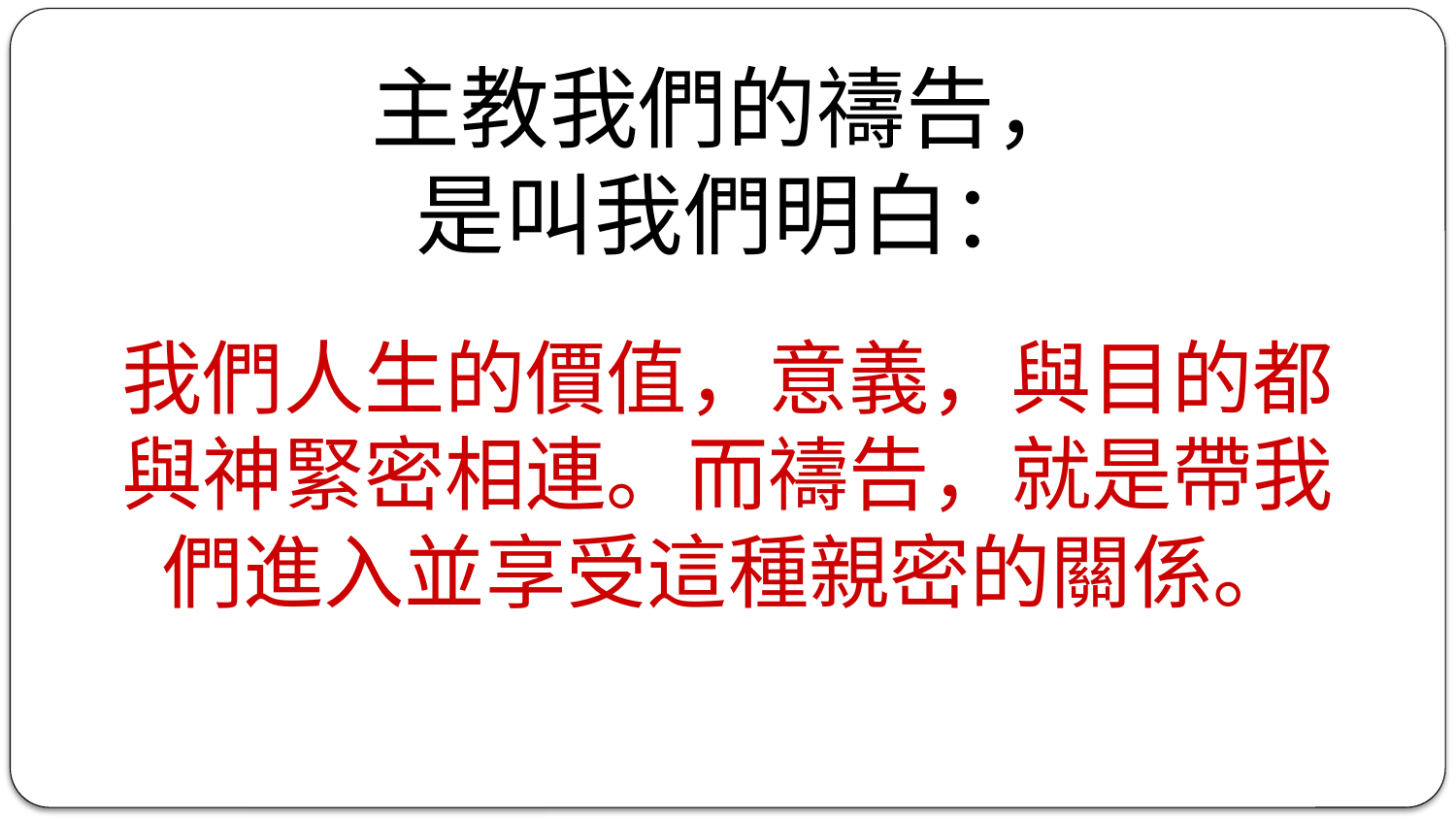

主教我們的禱告，
是叫我們明白：
我們人生的價值，意義，與目的都與神緊密相連。而禱告，就是帶我們進入並享受這種親密的關係。